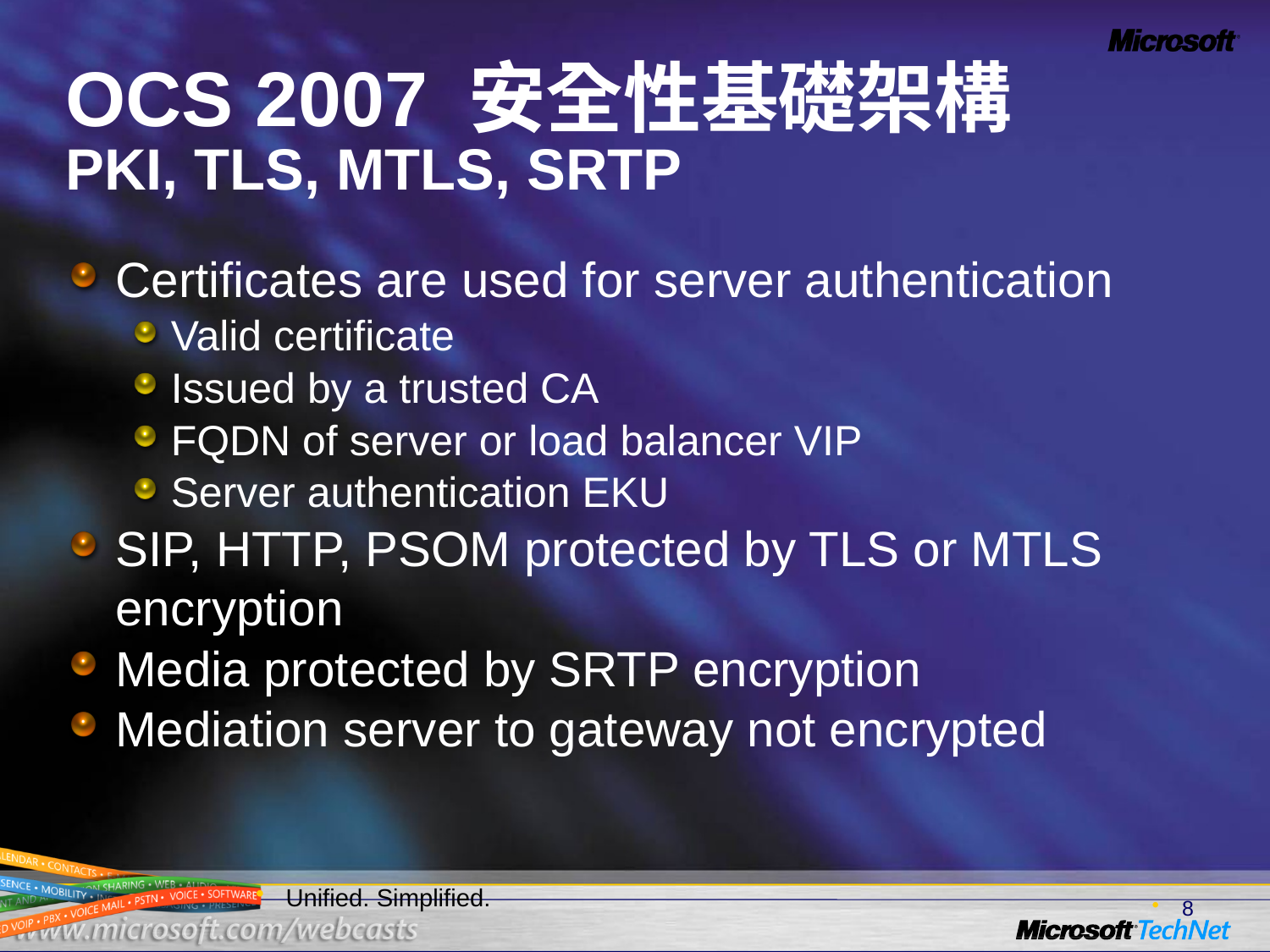

# OCS 2007 安全性基礎架構 PKI, TLS, MTLS, SRTP
Certificates are used for server authentication
Valid certificate
Issued by a trusted CA
FQDN of server or load balancer VIP
Server authentication EKU
SIP, HTTP, PSOM protected by TLS or MTLS encryption
Media protected by SRTP encryption
Mediation server to gateway not encrypted
8